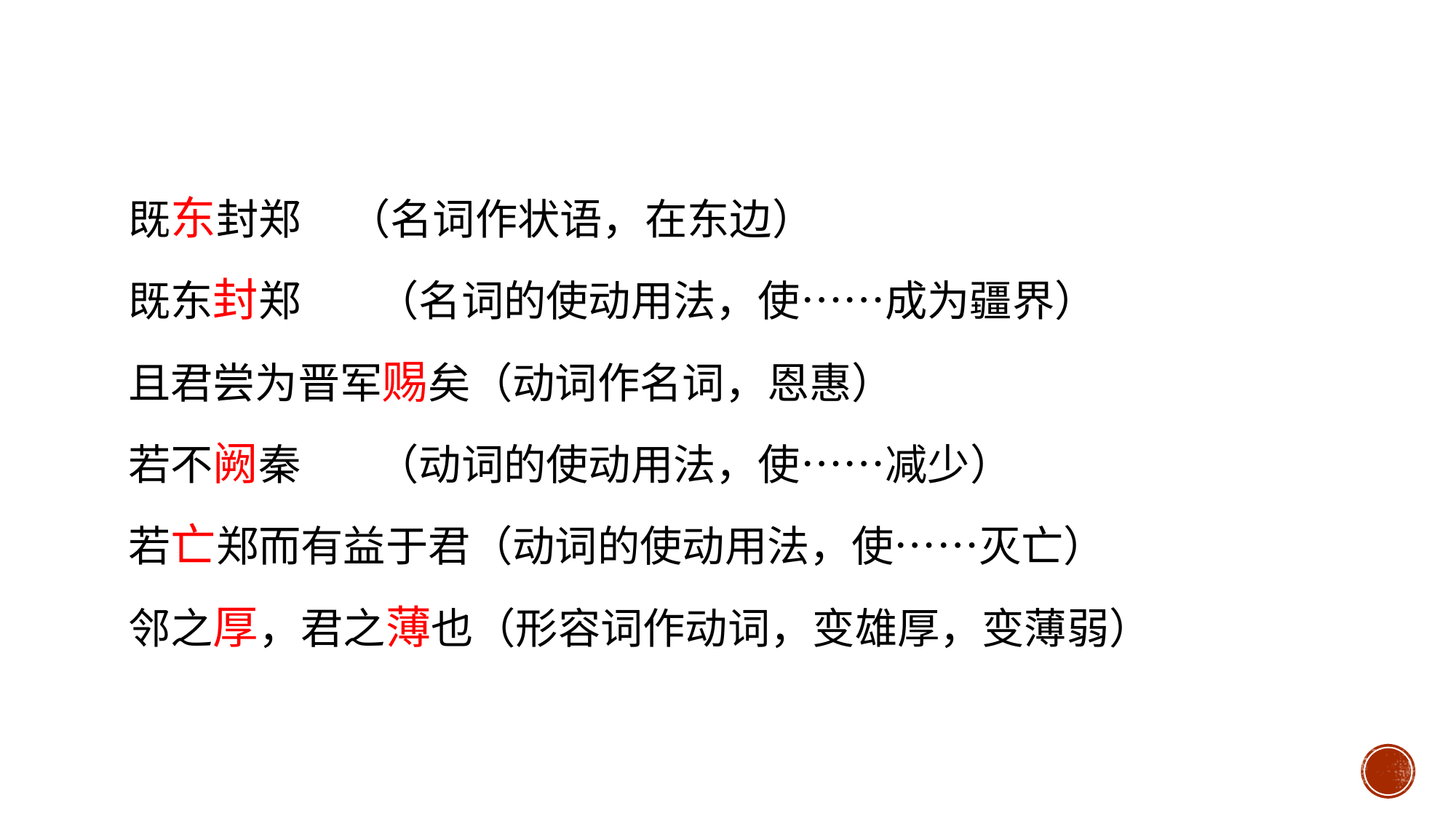

既东封郑     （名词作状语，在东边）
既东封郑        （名词的使动用法，使……成为疆界）
且君尝为晋军赐矣（动词作名词，恩惠）
若不阙秦        （动词的使动用法，使……减少）
若亡郑而有益于君（动词的使动用法，使……灭亡）
邻之厚，君之薄也（形容词作动词，变雄厚，变薄弱）